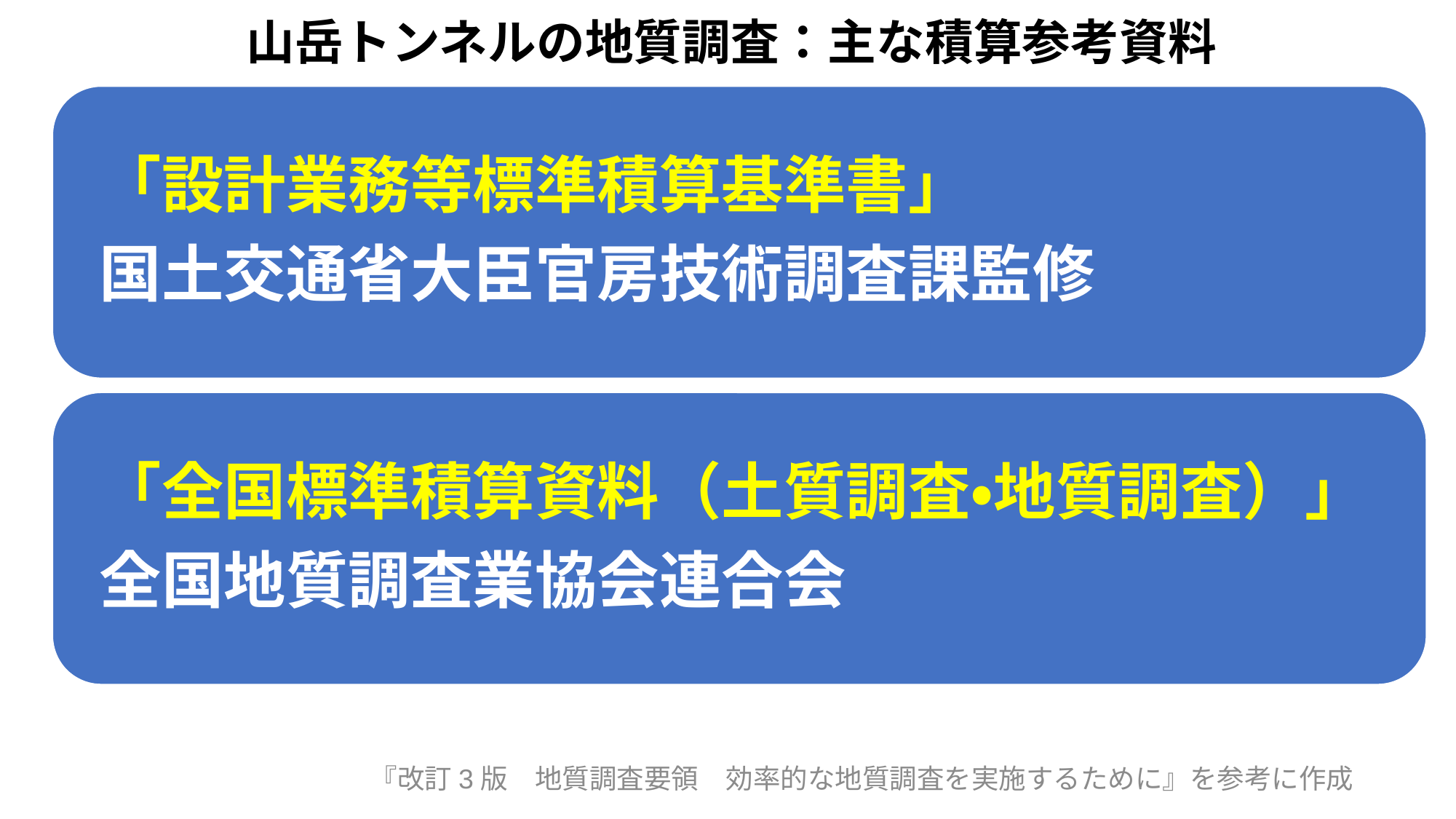

# 山岳トンネルの地質調査：主な積算参考資料
「設計業務等標準積算基準書」
国土交通省大臣官房技術調査課監修
「全国標準積算資料（土質調査・地質調査）」
全国地質調査業協会連合会
『改訂3版　地質調査要領　効率的な地質調査を実施するために』を参考に作成